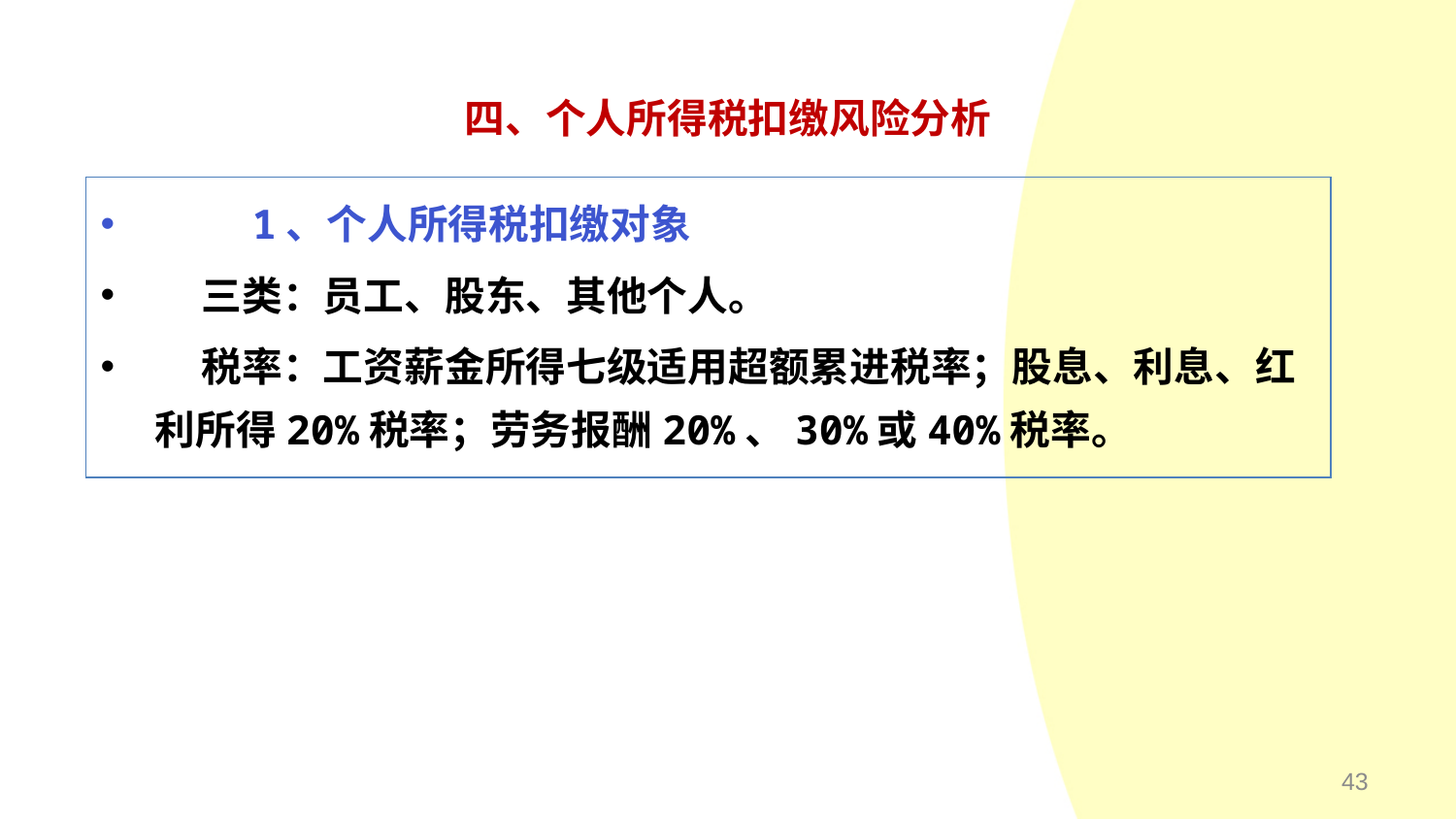

# 四、个人所得税扣缴风险分析
    1、个人所得税扣缴对象
    三类：员工、股东、其他个人。
    税率：工资薪金所得七级适用超额累进税率；股息、利息、红利所得20%税率；劳务报酬20%、30%或40%税率。
43